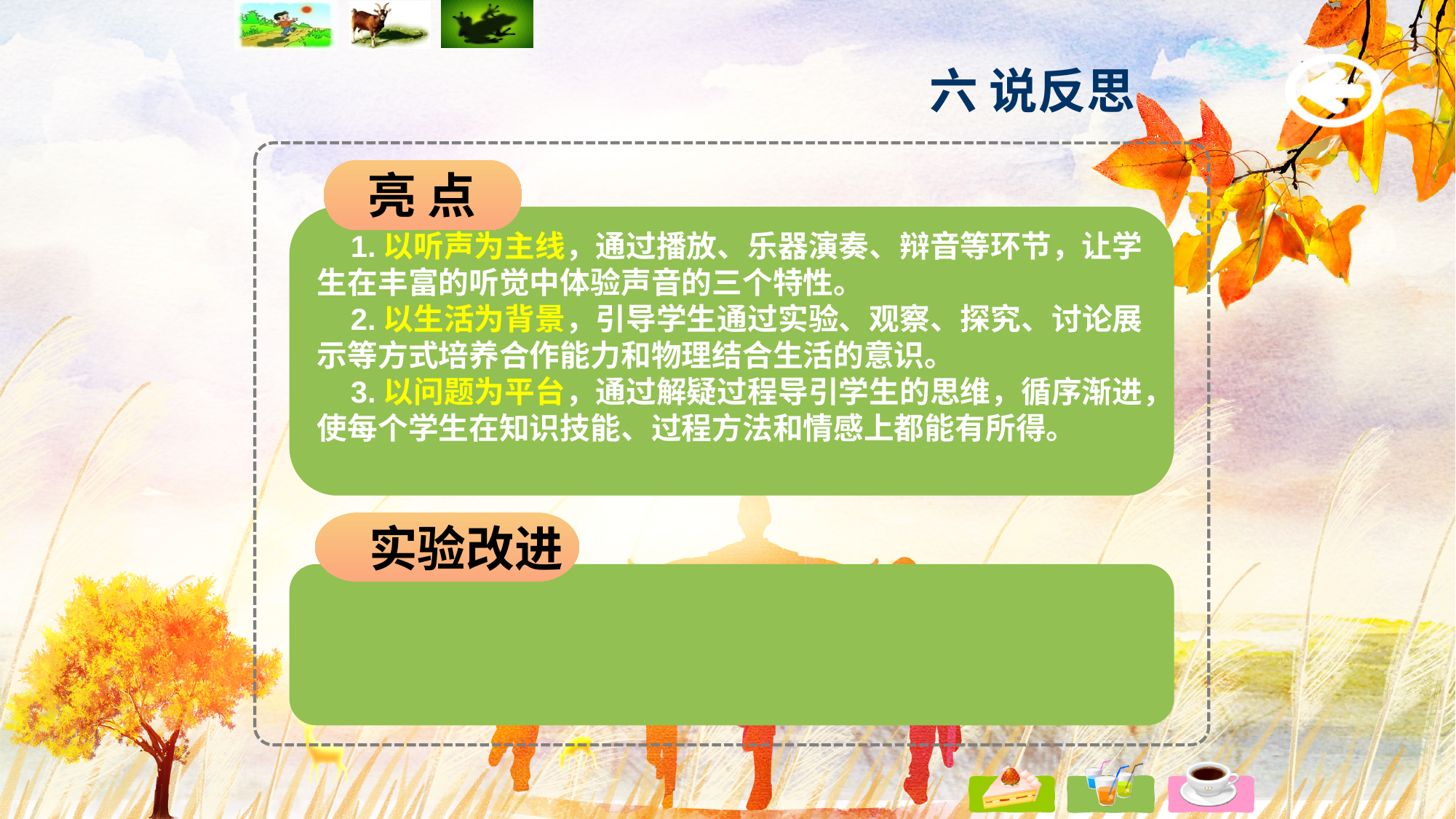

六 说反思

亮 点

    1.以听声为主线，通过播放、乐器演奏、辩音等环节，让学生在丰富的听觉中体验声音的三个特性。
    2.以生活为背景，引导学生通过实验、观察、探究、讨论展示等方式培养合作能力和物理结合生活的意识。
    3.以问题为平台，通过解疑过程导引学生的思维，循序渐进，使每个学生在知识技能、过程方法和情感上都能有所得。

实验改进